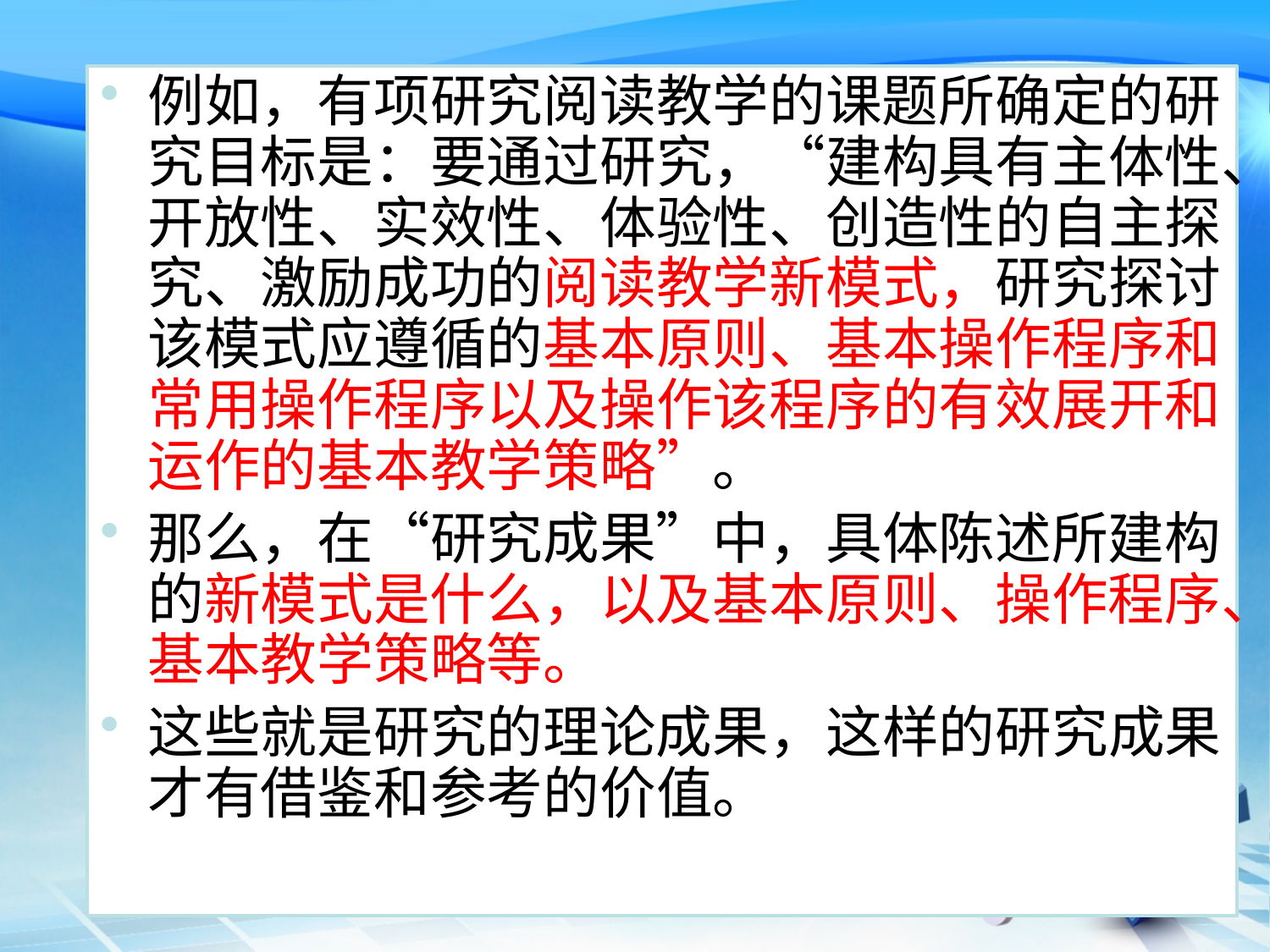

例如，有项研究阅读教学的课题所确定的研究目标是：要通过研究，“建构具有主体性、开放性、实效性、体验性、创造性的自主探究、激励成功的阅读教学新模式，研究探讨该模式应遵循的基本原则、基本操作程序和常用操作程序以及操作该程序的有效展开和运作的基本教学策略”。
那么，在“研究成果”中，具体陈述所建构的新模式是什么，以及基本原则、操作程序、基本教学策略等。
这些就是研究的理论成果，这样的研究成果才有借鉴和参考的价值。
38